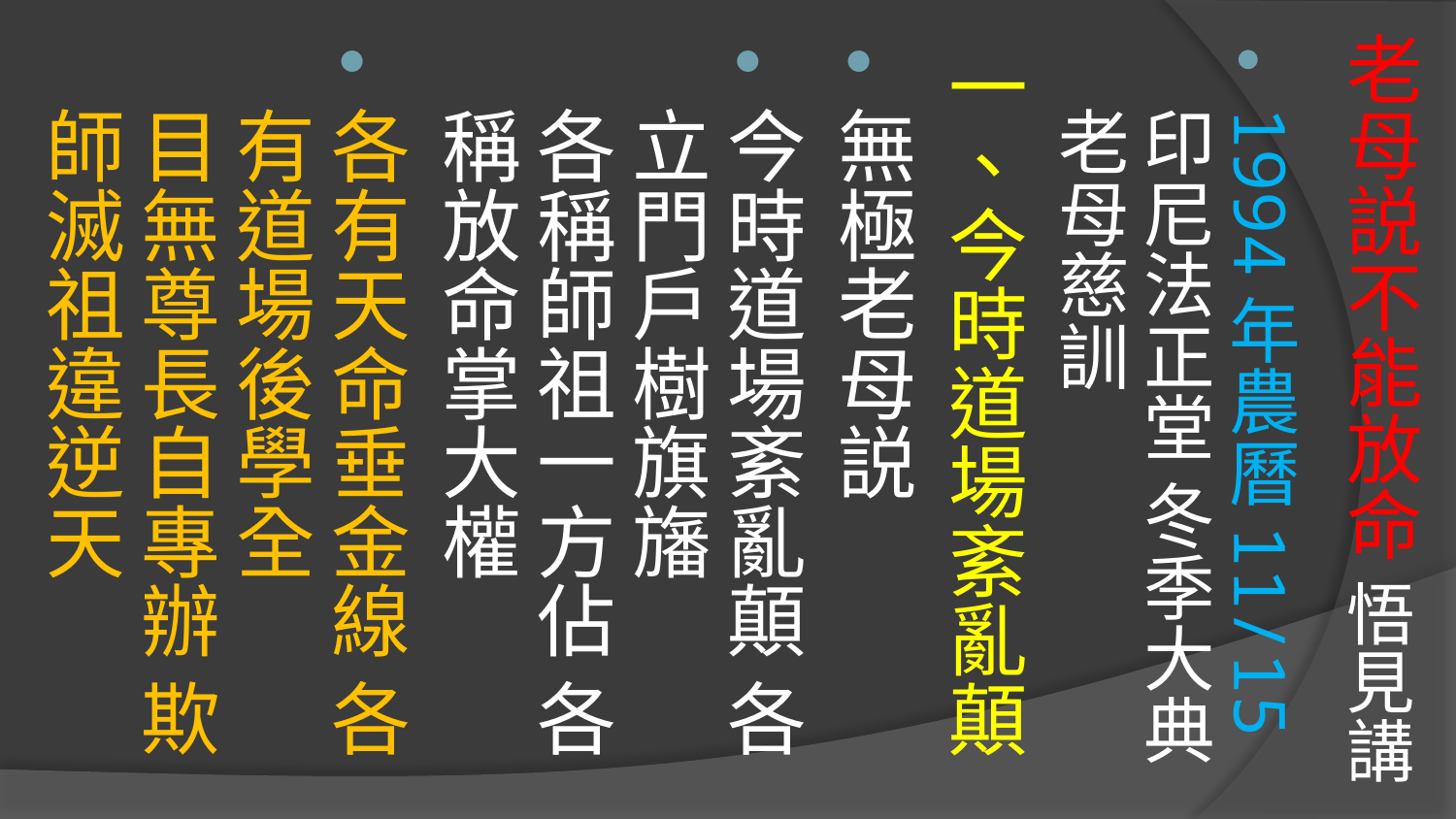

# 老母説不能放命 悟見講
1994年農曆11/15 印尼法正堂 冬季大典老母慈訓
一、今時道場紊亂顛
無極老母説
今時道場紊亂顛 各立門戶樹旗旛
各稱師祖一方佔 各稱放命掌大權
各有天命垂金線 各有道場後學全
目無尊長自專辦 欺師滅祖違逆天